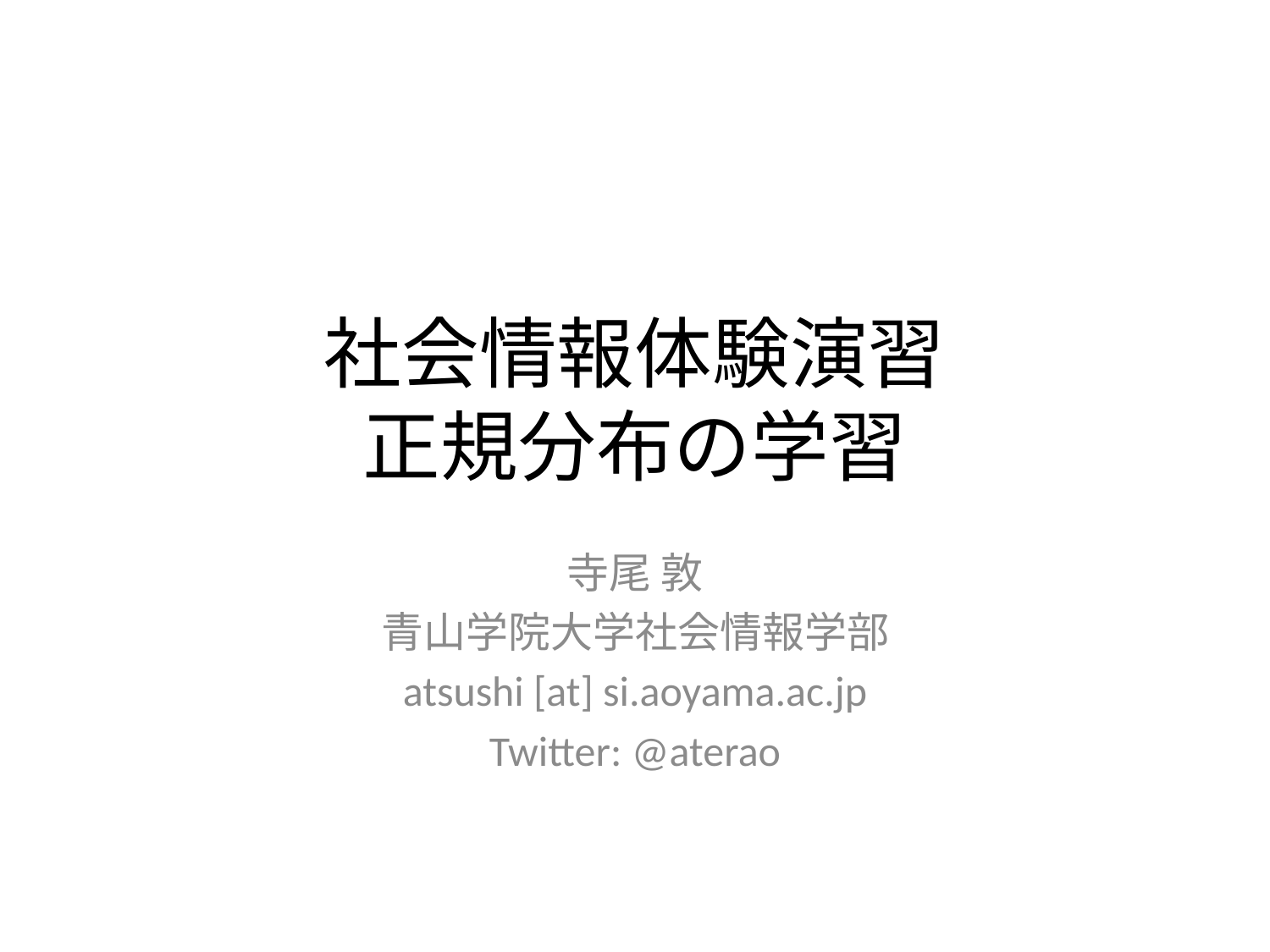

# 社会情報体験演習 正規分布の学習
寺尾 敦
青山学院大学社会情報学部
atsushi [at] si.aoyama.ac.jp
Twitter: @aterao